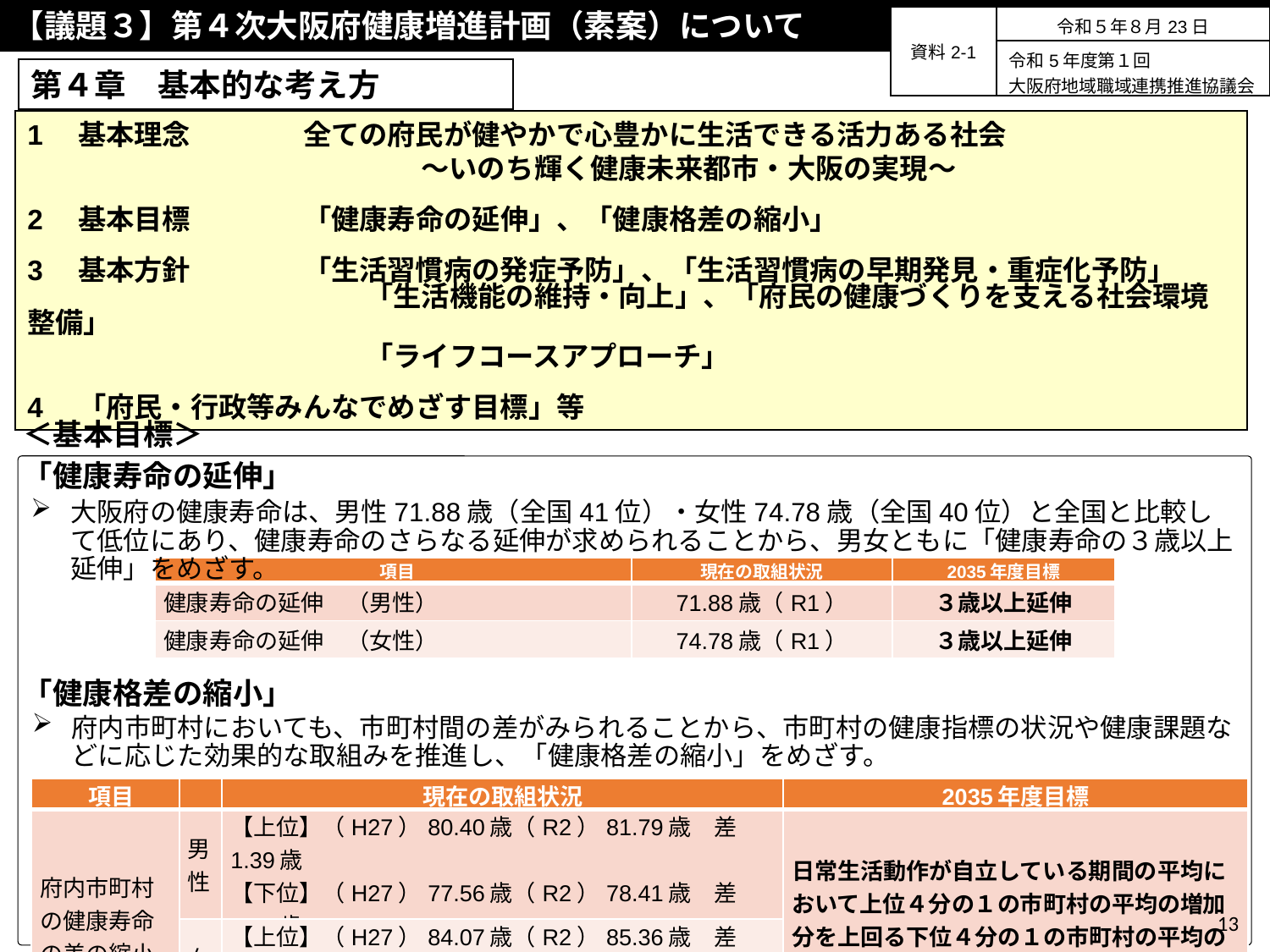

【議題３】第４次大阪府健康増進計画（素案）について
| 資料2-1 | 令和５年８月23日 |
| --- | --- |
|  | 令和5年度第１回 大阪府地域職域連携推進協議会 |
第４章　基本的な考え方
1　基本理念　　　　全ての府民が健やかで心豊かに生活できる活力ある社会
　　　　　　　　　　　　　　～いのち輝く健康未来都市・大阪の実現～
2　基本目標　　　　「健康寿命の延伸」、「健康格差の縮小」
3　基本方針　　　　「生活習慣病の発症予防」、「生活習慣病の早期発見・重症化予防」
　　　　　　　　　　　　「生活機能の維持・向上」、「府民の健康づくりを支える社会環境整備」
　　　　　　　　　　　　「ライフコースアプローチ」
4　「府民・行政等みんなでめざす目標」等
＜基本目標＞

「健康寿命の延伸」
大阪府の健康寿命は、男性71.88歳（全国41位）・女性74.78歳（全国40位）と全国と比較して低位にあり、健康寿命のさらなる延伸が求められることから、男女ともに「健康寿命の３歳以上延伸」をめざす。
| 項目 | 現在の取組状況 | 2035年度目標 |
| --- | --- | --- |
| 健康寿命の延伸　（男性） | 71.88歳（R1） | ３歳以上延伸 |
| 健康寿命の延伸　（女性） | 74.78歳（R1） | ３歳以上延伸 |
「健康格差の縮小」
府内市町村においても、市町村間の差がみられることから、市町村の健康指標の状況や健康課題などに応じた効果的な取組みを推進し、「健康格差の縮小」をめざす。
| 項目 |  | 現在の取組状況 | 2035年度目標 |
| --- | --- | --- | --- |
| 府内市町村の健康寿命の差の縮小 | 男性 | 【上位】（H27）80.40歳（R2）81.79歳　差1.39歳 【下位】（H27）77.56歳（R2）78.41歳　差0.85歳 | 日常生活動作が自立している期間の平均において上位４分の１の市町村の平均の増加分を上回る下位４分の１の市町村の平均の増加 |
|  | 女性 | 【上位】（H27）84.07歳（R2）85.36歳　差1.29歳 【下位】（H27）81.77歳（R2）82.80歳　差1.03歳 |  |
13